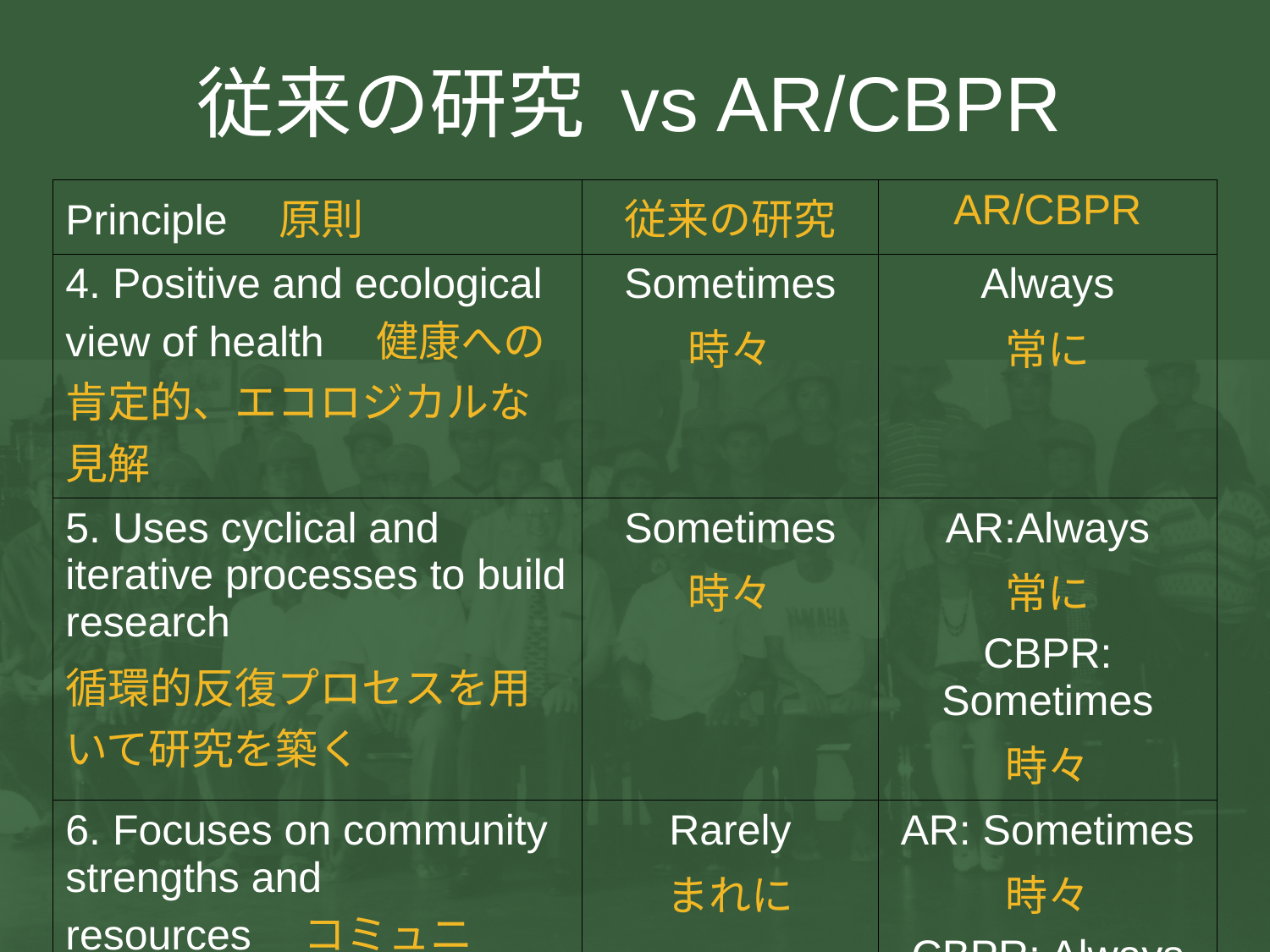

# 従来の研究 vs AR/CBPR
| Principle　原則 | 従来の研究 | AR/CBPR |
| --- | --- | --- |
| 4. Positive and ecological view of health　健康への肯定的、エコロジカルな見解 | Sometimes 時々 | Always 常に |
| 5. Uses cyclical and iterative processes to build research 循環的反復プロセスを用いて研究を築く | Sometimes 時々 | AR:Always 常に CBPR: Sometimes 時々 |
| 6. Focuses on community strengths and resources　コミュニティーの強さと資源に焦点を当てる | Rarely まれに | AR: Sometimes 時々 CBPR: Always 常に |